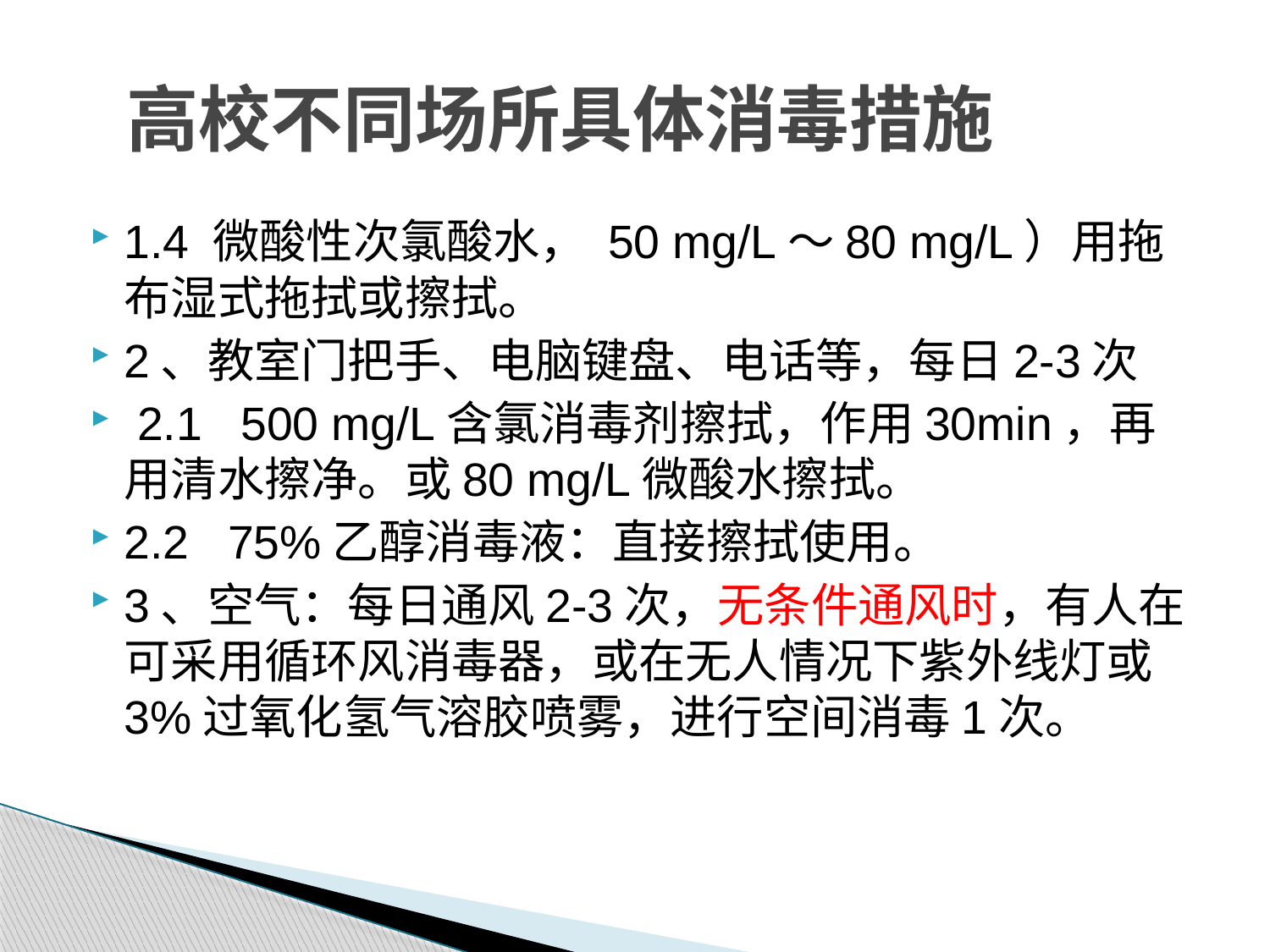

# 高校不同场所具体消毒措施
1.4 微酸性次氯酸水， 50 mg/L～80 mg/L）用拖布湿式拖拭或擦拭。
2、教室门把手、电脑键盘、电话等，每日2-3次
 2.1   500 mg/L含氯消毒剂擦拭，作用30min，再用清水擦净。或80 mg/L微酸水擦拭。
2.2   75%乙醇消毒液：直接擦拭使用。
3、空气：每日通风2-3次，无条件通风时，有人在可采用循环风消毒器，或在无人情况下紫外线灯或3%过氧化氢气溶胶喷雾，进行空间消毒1次。